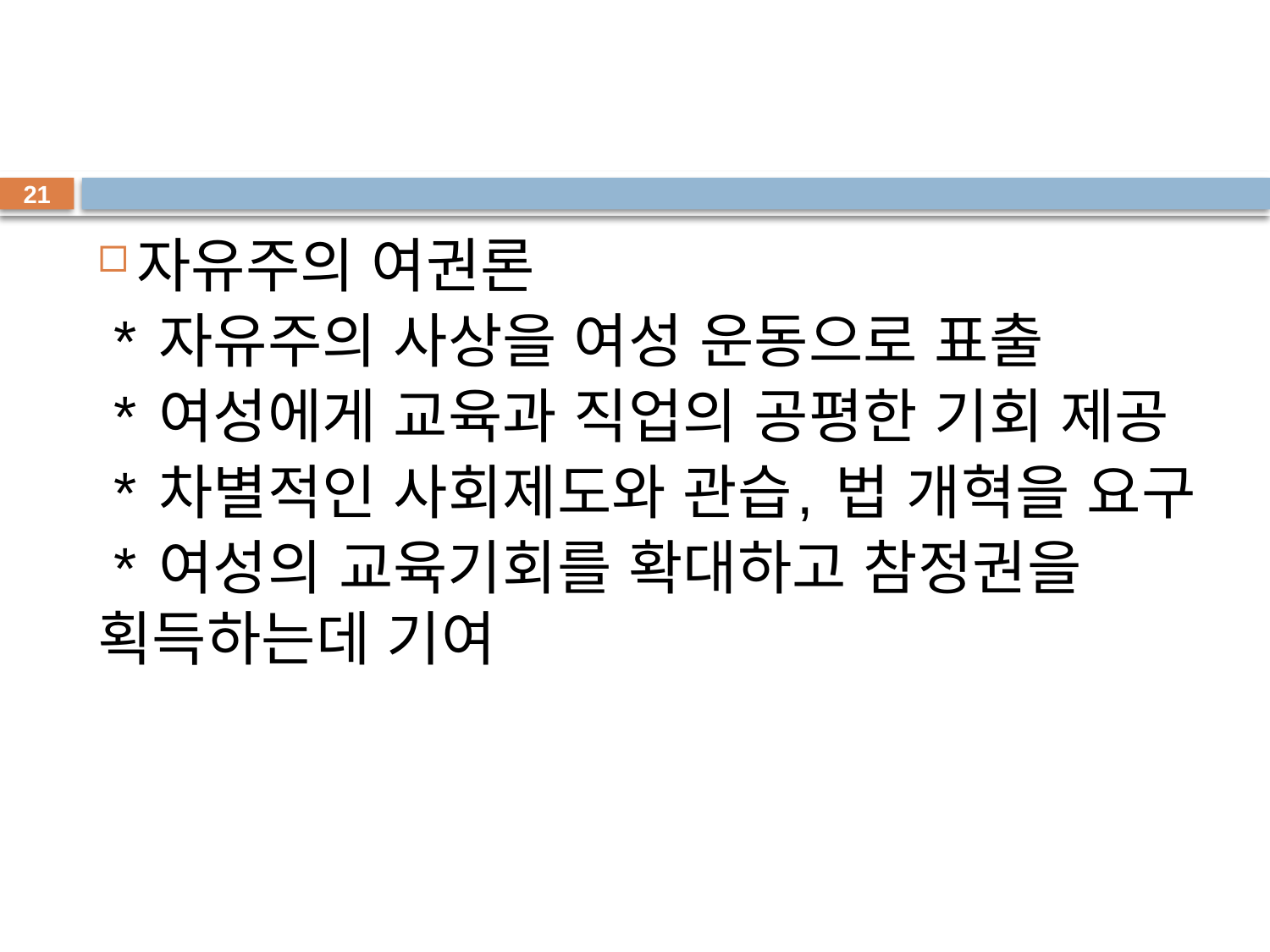

#
21
자유주의 여권론
 * 자유주의 사상을 여성 운동으로 표출
 * 여성에게 교육과 직업의 공평한 기회 제공
 * 차별적인 사회제도와 관습, 법 개혁을 요구
 * 여성의 교육기회를 확대하고 참정권을 획득하는데 기여